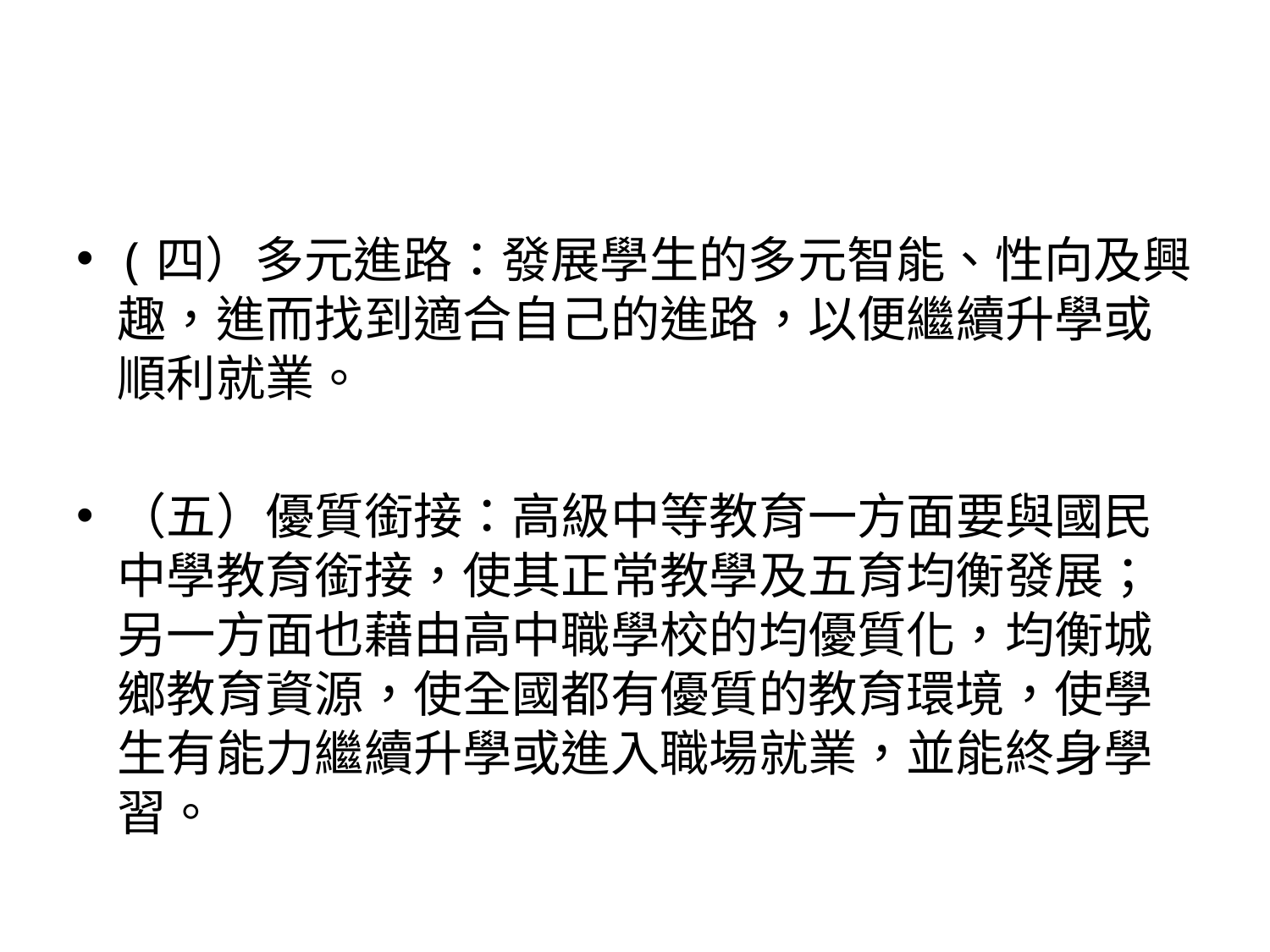

#
(四）多元進路：發展學生的多元智能、性向及興趣，進而找到適合自己的進路，以便繼續升學或順利就業。

（五）優質銜接：高級中等教育一方面要與國民中學教育銜接，使其正常教學及五育均衡發展；另一方面也藉由高中職學校的均優質化，均衡城鄉教育資源，使全國都有優質的教育環境，使學生有能力繼續升學或進入職場就業，並能終身學習。